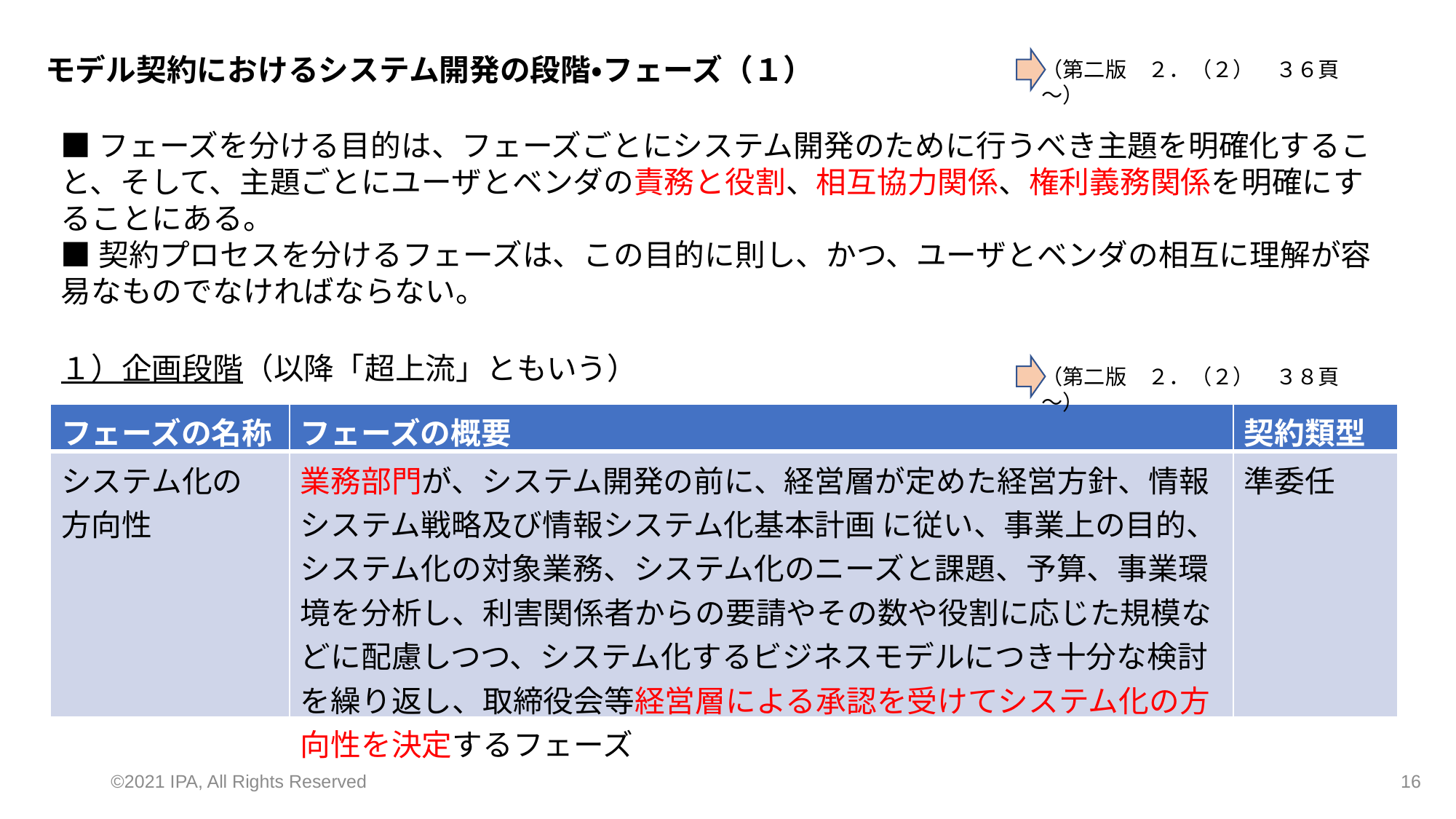

モデル契約におけるシステム開発の段階・フェーズ（１）

（第二版　２．（２）　３６頁～）
■フェーズを分ける目的は、フェーズごとにシステム開発のために行うべき主題を明確化すること、そして、主題ごとにユーザとベンダの責務と役割、相互協力関係、権利義務関係を明確にすることにある。
■契約プロセスを分けるフェーズは、この目的に則し、かつ、ユーザとベンダの相互に理解が容易なものでなければならない。
１）企画段階（以降「超上流」ともいう）

（第二版　２．（２）　３８頁～）
| フェーズの名称 | フェーズの概要 | 契約類型 |
| --- | --- | --- |
| システム化の 方向性 | 業務部門が、システム開発の前に、経営層が定めた経営方針、情報システム戦略及び情報システム化基本計画 に従い、事業上の目的、システム化の対象業務、システム化のニーズと課題、予算、事業環境を分析し、利害関係者からの要請やその数や役割に応じた規模などに配慮しつつ、システム化するビジネスモデルにつき十分な検討を繰り返し、取締役会等経営層による承認を受けてシステム化の方向性を決定するフェーズ | 準委任 |
©2021 IPA, All Rights Reserved
16